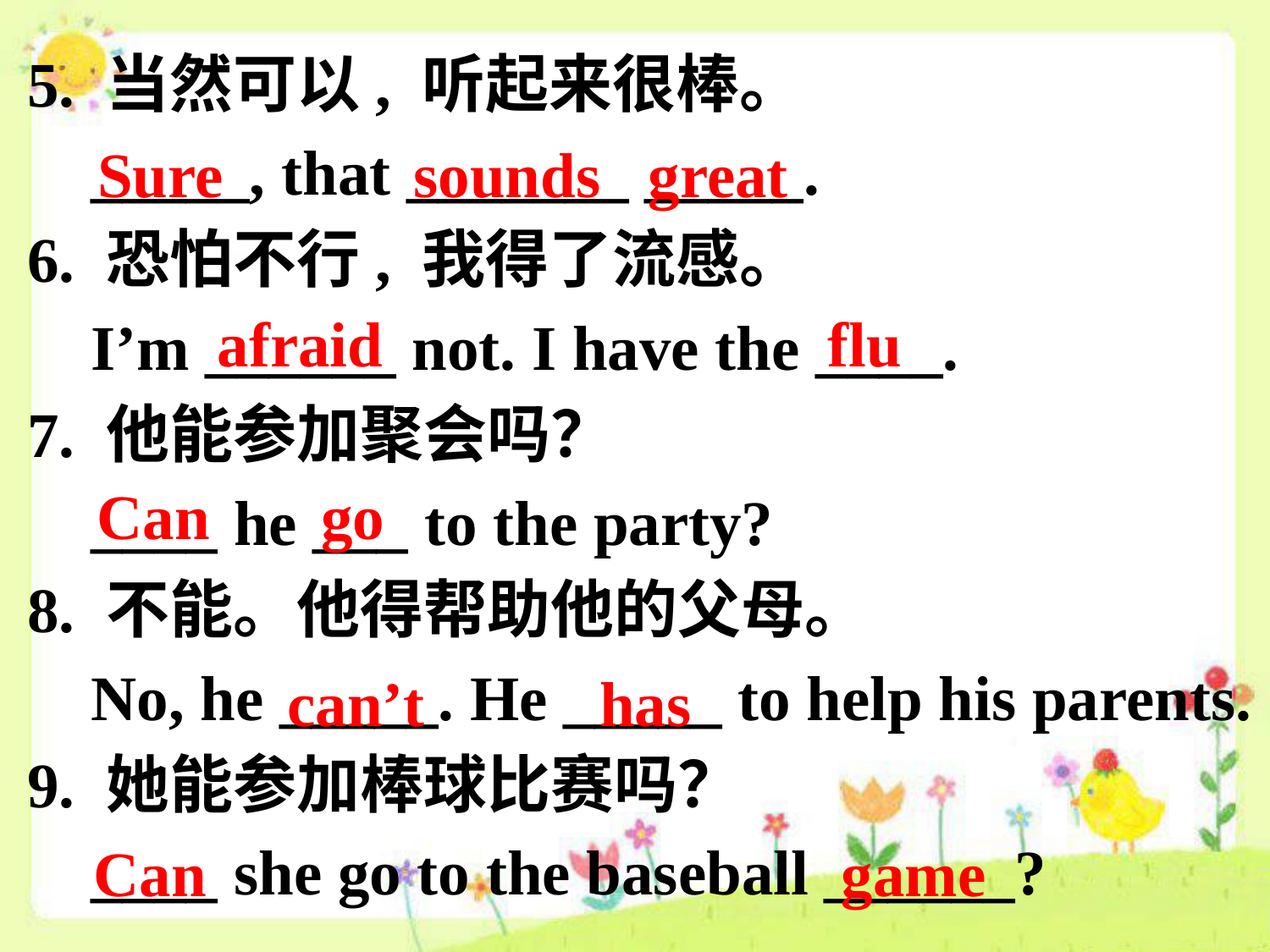

5. 当然可以, 听起来很棒。
    _____, that _______ _____.
6. 恐怕不行, 我得了流感。
    I’m ______ not. I have the ____.
7. 他能参加聚会吗？
    ____ he ___ to the party?
8. 不能。他得帮助他的父母。
    No, he _____. He _____ to help his parents.
9. 她能参加棒球比赛吗？
    ____ she go to the baseball ______?
Sure            sounds   great
afraid                            flu
 Can       go
can’t           has
 Can                                        game